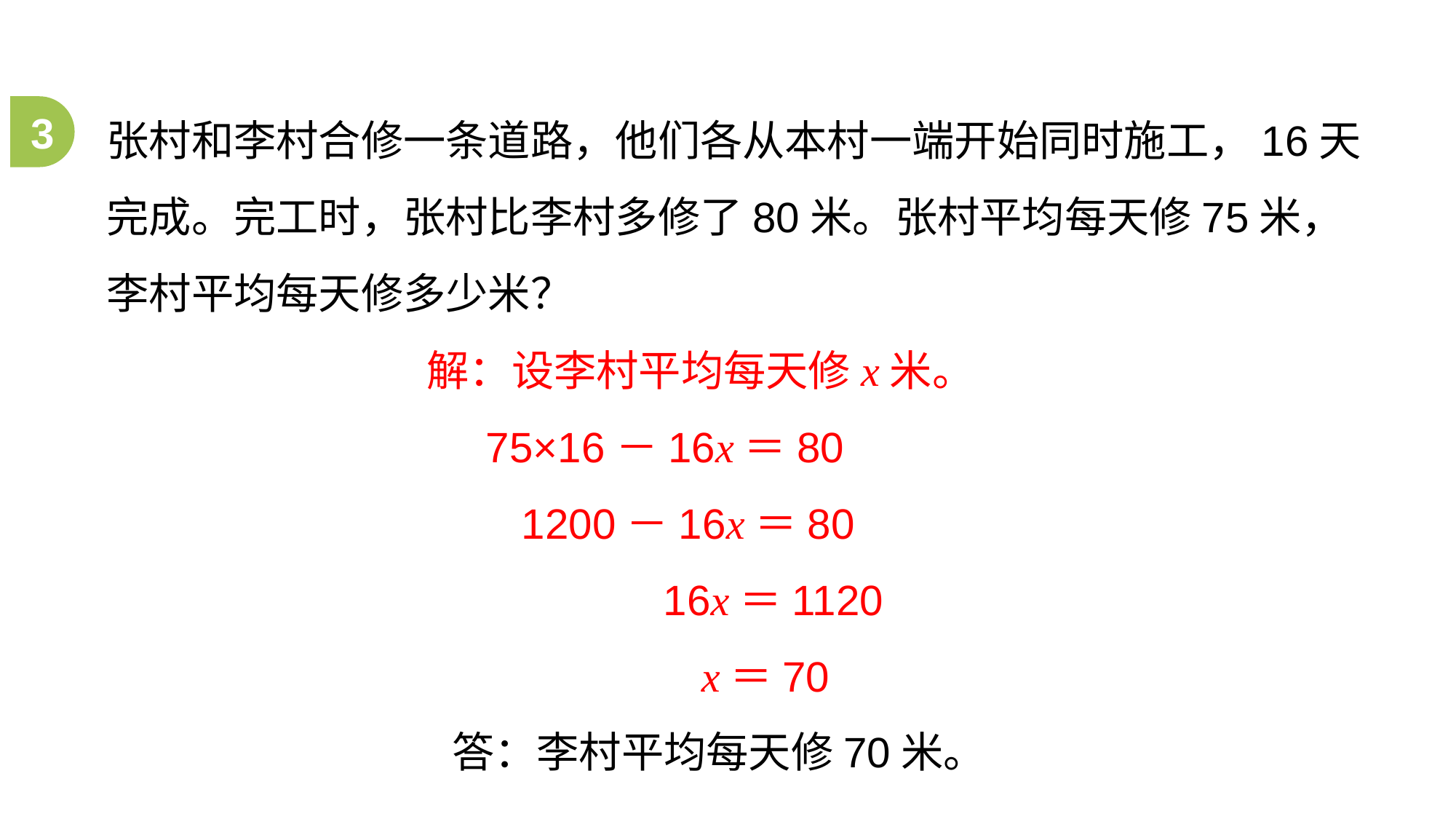

张村和李村合修一条道路，他们各从本村一端开始同时施工，16天完成。完工时，张村比李村多修了80米。张村平均每天修75米，李村平均每天修多少米？
3
解：设李村平均每天修x米。
     75×16－16x＝80
        1200－16x＝80
　　　　      16x＝1120
　　　　          x＝70
 答：李村平均每天修70米。